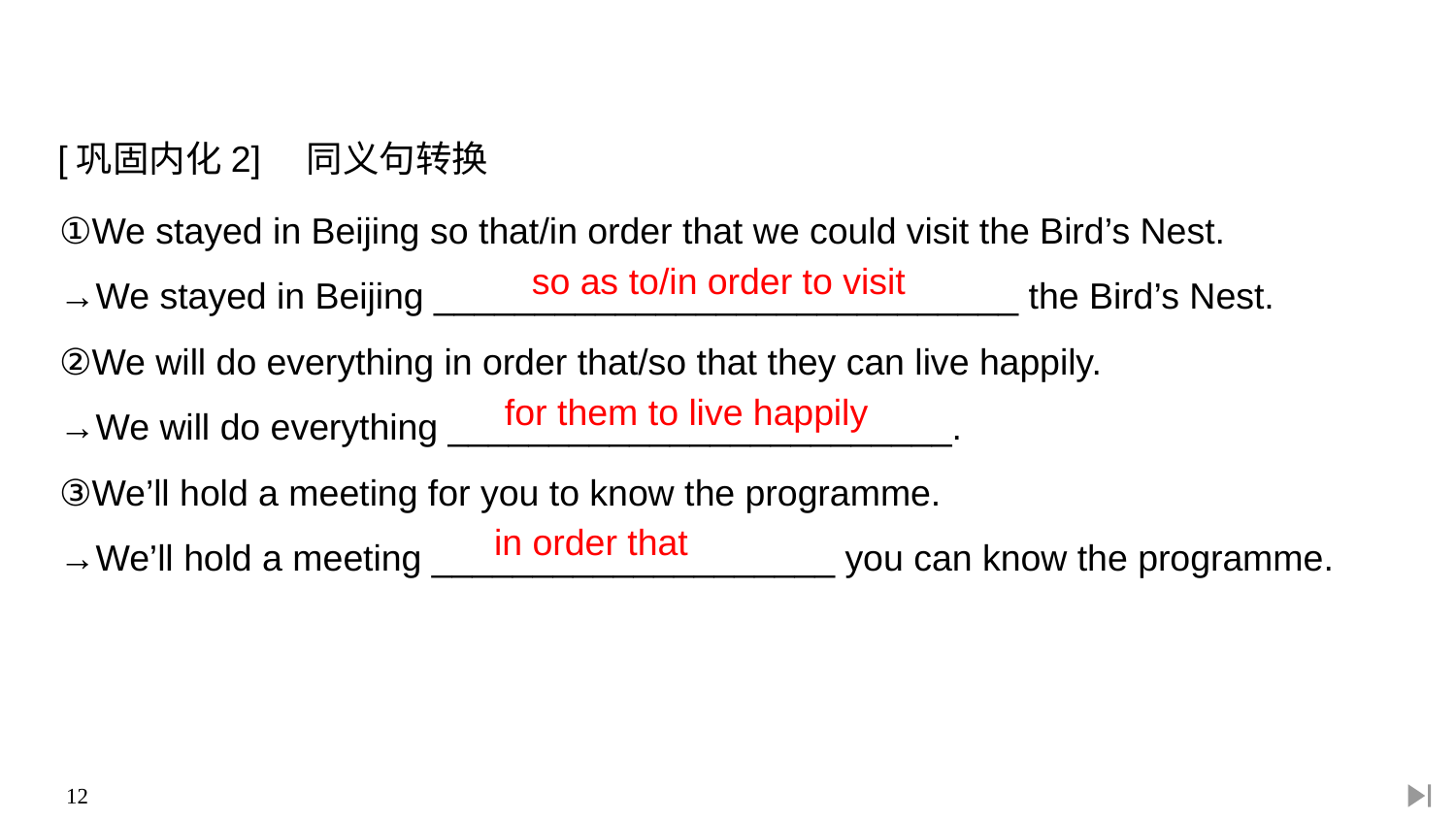

[巩固内化2]　同义句转换
①We stayed in Beijing so that/in order that we could visit the Bird’s Nest.
→We stayed in Beijing _____________________________ the Bird’s Nest.
②We will do everything in order that/so that they can live happily.
→We will do everything _________________________.
③We’ll hold a meeting for you to know the programme.
→We’ll hold a meeting ____________________ you can know the programme.
so as to/in order to visit
for them to live happily
in order that